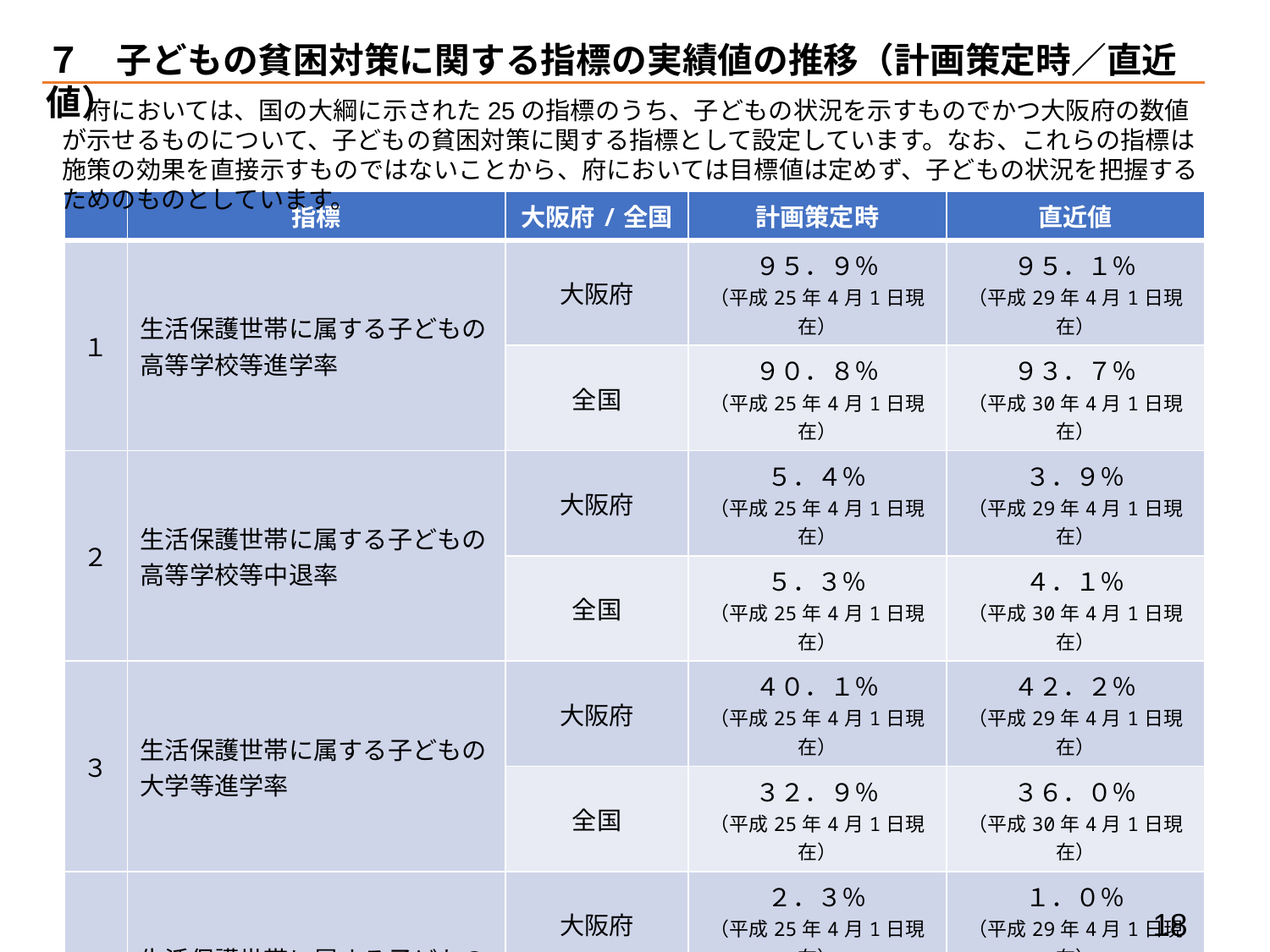

７　子どもの貧困対策に関する指標の実績値の推移（計画策定時／直近値）
　府においては、国の大綱に示された25の指標のうち、子どもの状況を示すものでかつ大阪府の数値が示せるものについて、子どもの貧困対策に関する指標として設定しています。なお、これらの指標は施策の効果を直接示すものではないことから、府においては目標値は定めず、子どもの状況を把握するためのものとしています。
|  | 指標 | 大阪府/全国 | 計画策定時 | 直近値 |
| --- | --- | --- | --- | --- |
| １ | 生活保護世帯に属する子どもの 高等学校等進学率 | 大阪府 | ９５．９％ （平成25年4月1日現在） | ９５．１％ （平成29年4月1日現在） |
|  |  | 全国 | ９０．８％ （平成25年4月1日現在） | ９３．７％ （平成30年4月1日現在） |
| ２ | 生活保護世帯に属する子どもの 高等学校等中退率 | 大阪府 | ５．４％ （平成25年4月1日現在） | ３．９％ （平成29年4月1日現在） |
|  |  | 全国 | ５．３％ （平成25年4月1日現在） | ４．１％ （平成30年4月1日現在） |
| ３ | 生活保護世帯に属する子どもの 大学等進学率 | 大阪府 | ４０．１％ （平成25年4月1日現在） | ４２．２％ （平成29年4月1日現在） |
|  |  | 全国 | ３２．９％ （平成25年4月1日現在） | ３６．０％ （平成30年4月1日現在） |
| ４ | 生活保護世帯に属する子どもの 就職率（中学校卒業後） | 大阪府 | ２．３％ （平成25年4月1日現在） | １．０％ （平成29年4月1日現在） |
|  |  | 全国 | ２．５％ （平成25年4月1日現在） | １．５％ （平成30年4月1日現在） |
| ５ | 生活保護世帯に属する子どもの 就職率（高等学校卒業後） | 大阪府 | ３９．８％ （平成25年4月1日現在） | ３９．８％ （平成29年4月1日現在） |
|  |  | 全国 | ４６．１％ （平成25年4月1日現在） | ４６．６％ （平成30年4月1日現在） |
18